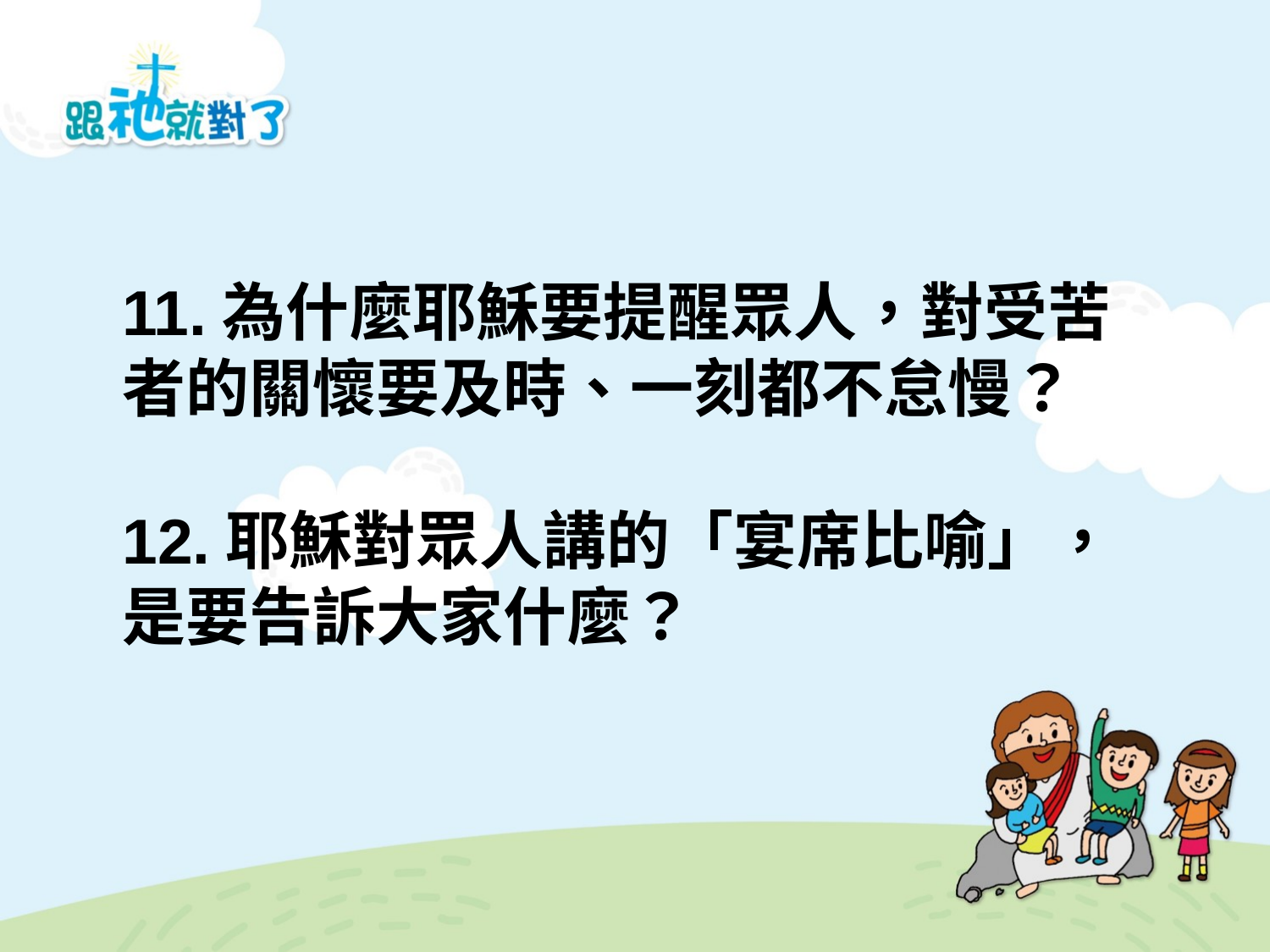

11.為什麼耶穌要提醒眾人，對受苦者的關懷要及時、一刻都不怠慢？

12.耶穌對眾人講的「宴席比喻」，是要告訴大家什麼？